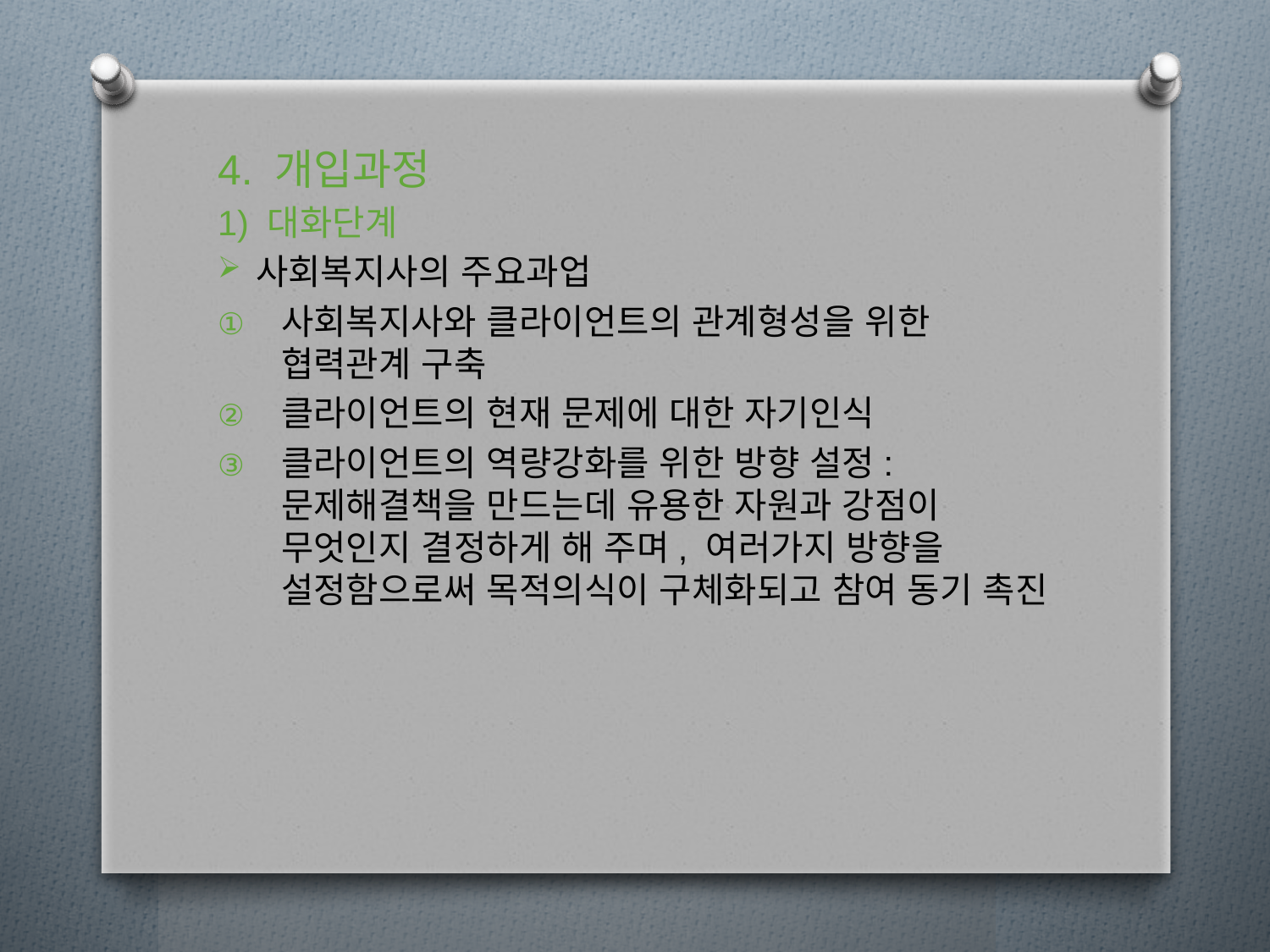

4. 개입과정
1) 대화단계
사회복지사의 주요과업
사회복지사와 클라이언트의 관계형성을 위한 협력관계 구축
클라이언트의 현재 문제에 대한 자기인식
클라이언트의 역량강화를 위한 방향 설정: 문제해결책을 만드는데 유용한 자원과 강점이 무엇인지 결정하게 해 주며, 여러가지 방향을 설정함으로써 목적의식이 구체화되고 참여 동기 촉진